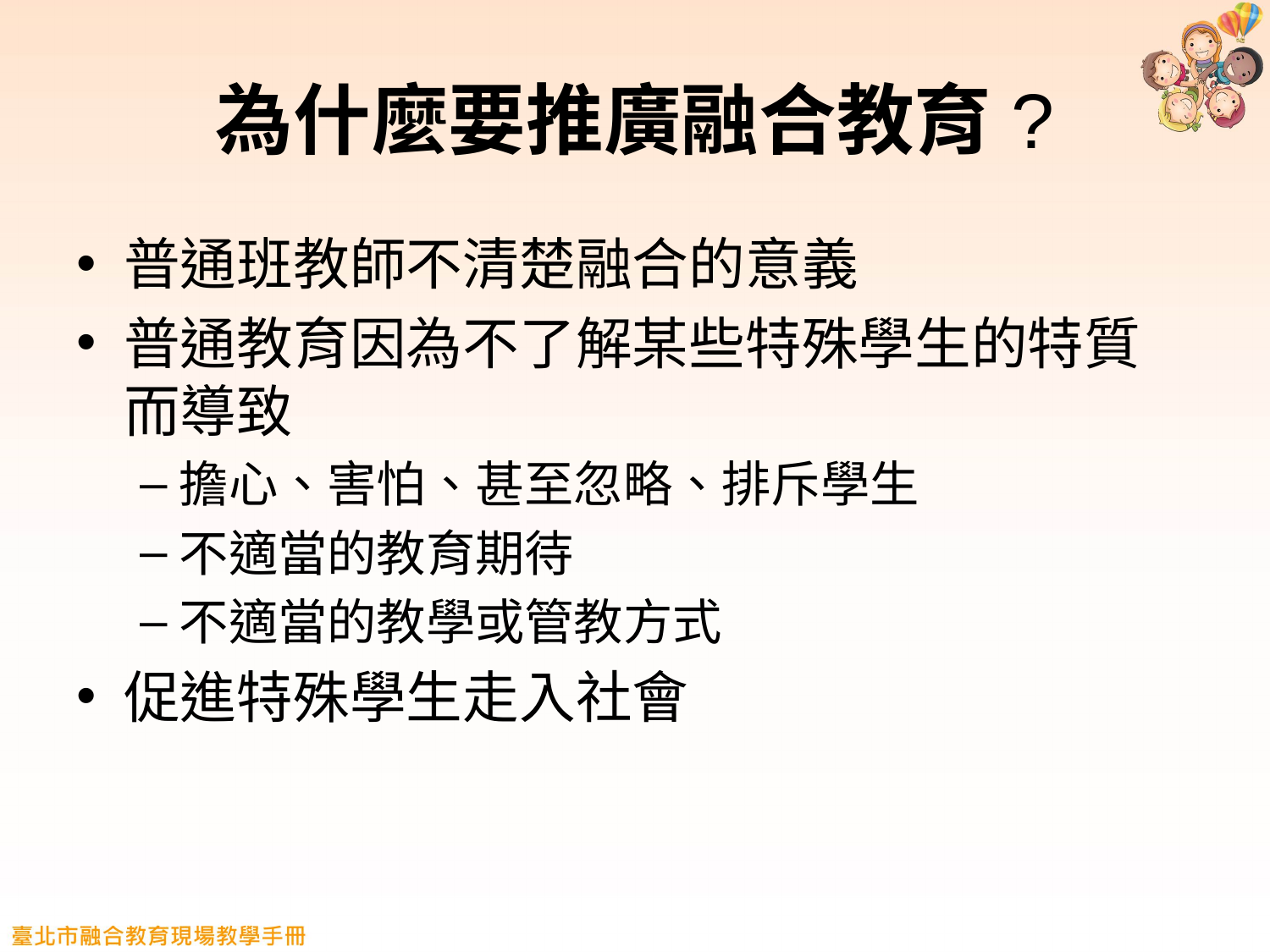

# 為什麼要推廣融合教育?
普通班教師不清楚融合的意義
普通教育因為不了解某些特殊學生的特質而導致
擔心、害怕、甚至忽略、排斥學生
不適當的教育期待
不適當的教學或管教方式
促進特殊學生走入社會